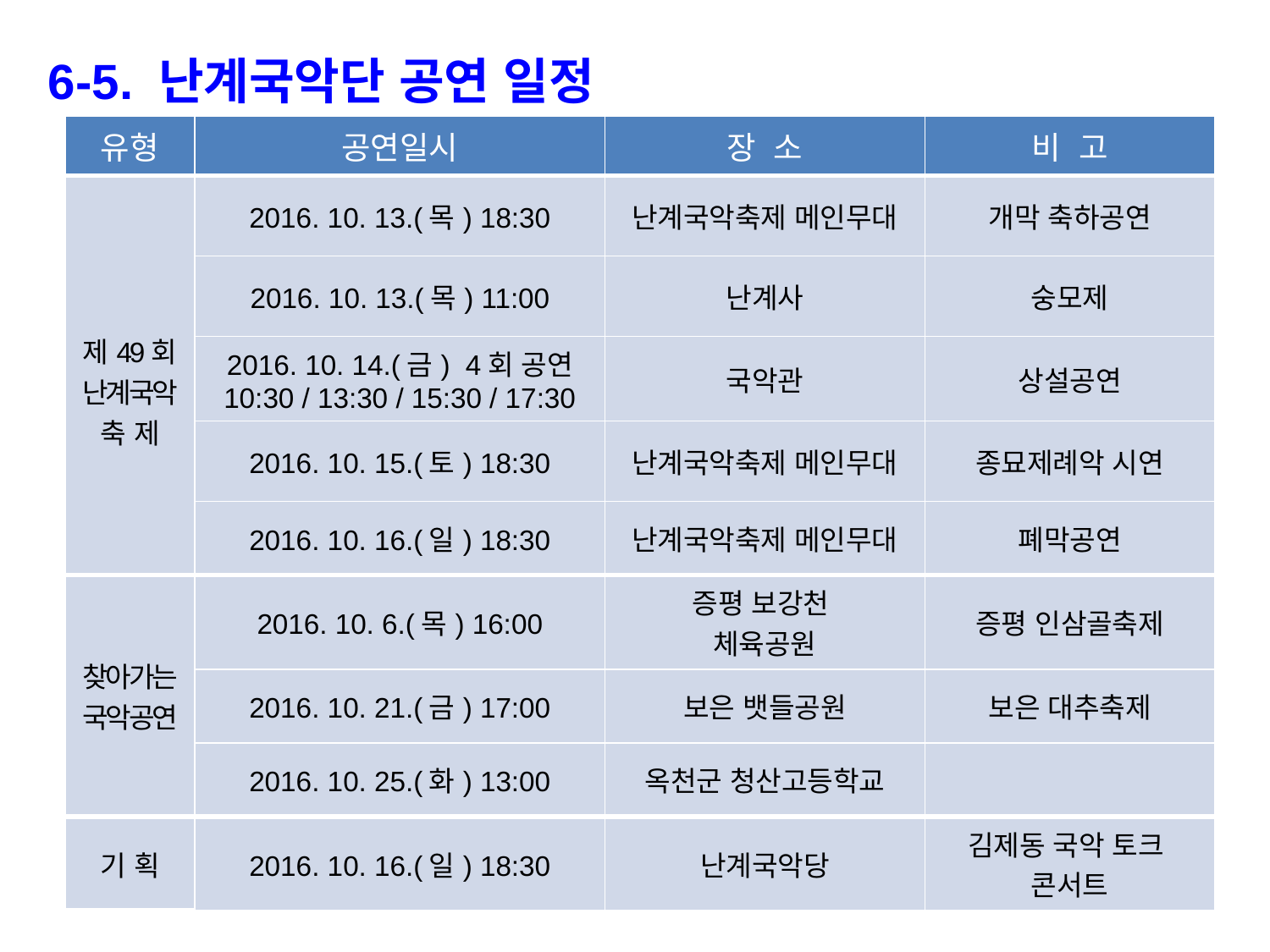

6-5. 난계국악단 공연 일정
| 유형 | 공연일시 | 장 소 | 비 고 |
| --- | --- | --- | --- |
| 제49회 난계국악 축 제 | 2016. 10. 13.(목) 18:30 | 난계국악축제 메인무대 | 개막 축하공연 |
|  | 2016. 10. 13.(목) 11:00 | 난계사 | 숭모제 |
|  | 2016. 10. 14.(금) 4회 공연 10:30 / 13:30 / 15:30 / 17:30 | 국악관 | 상설공연 |
|  | 2016. 10. 15.(토) 18:30 | 난계국악축제 메인무대 | 종묘제례악 시연 |
|  | 2016. 10. 16.(일) 18:30 | 난계국악축제 메인무대 | 폐막공연 |
| 찾아가는 국악공연 | 2016. 10. 6.(목) 16:00 | 증평 보강천 체육공원 | 증평 인삼골축제 |
|  | 2016. 10. 21.(금) 17:00 | 보은 뱃들공원 | 보은 대추축제 |
|  | 2016. 10. 25.(화) 13:00 | 옥천군 청산고등학교 |  |
| 기 획 | 2016. 10. 16.(일) 18:30 | 난계국악당 | 김제동 국악 토크 콘서트 |